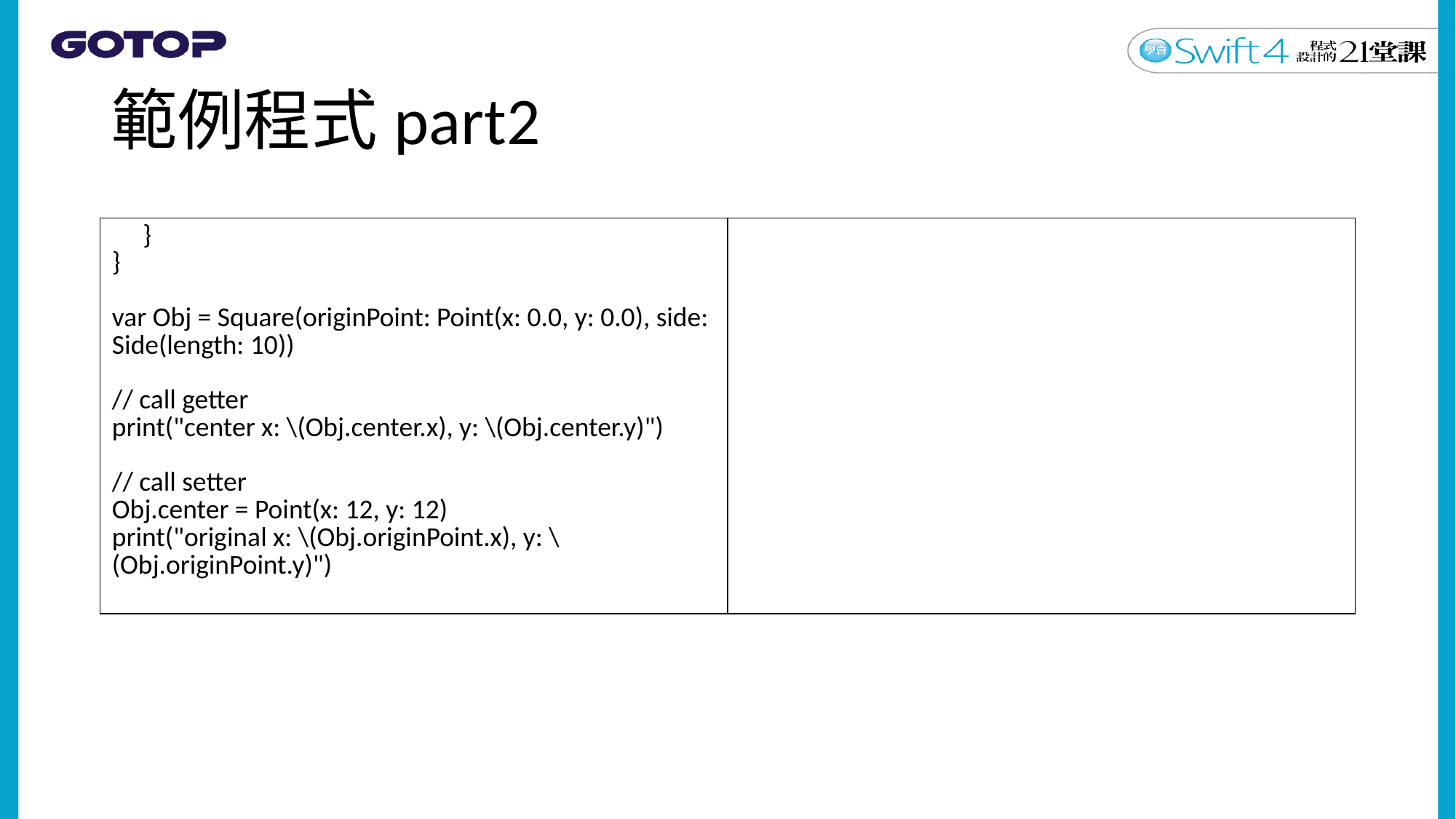

# 範例程式part2
| } } var Obj = Square(originPoint: Point(x: 0.0, y: 0.0), side: Side(length: 10)) // call getter print("center x: \(Obj.center.x), y: \(Obj.center.y)") // call setter Obj.center = Point(x: 12, y: 12) print("original x: \(Obj.originPoint.x), y: \(Obj.originPoint.y)") |  |
| --- | --- |